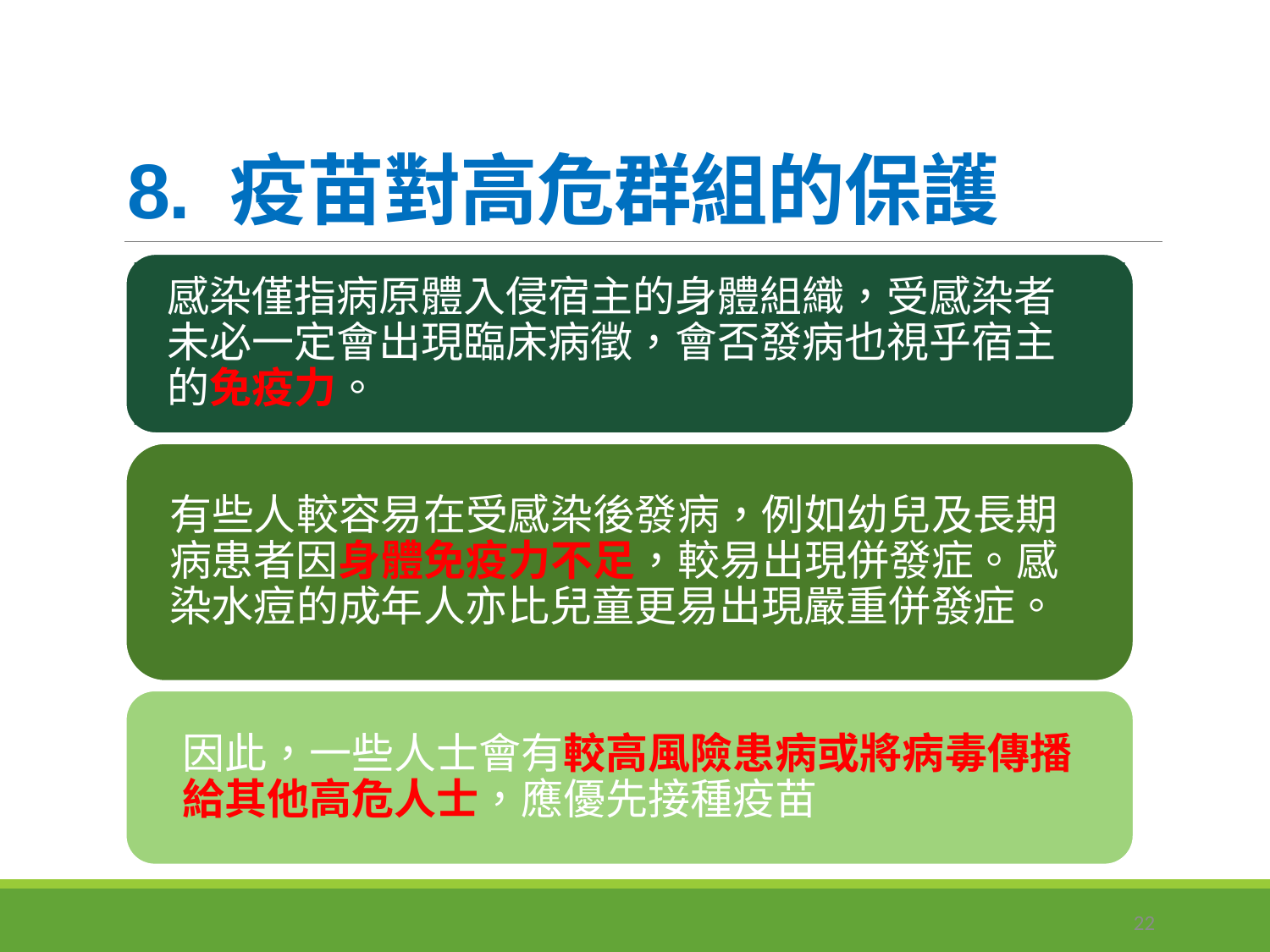

# 8. 疫苗對高危群組的保護

感染僅指病原體入侵宿主的身體組織，受感染者未必一定會出現臨床病徵，會否發病也視乎宿主的免疫力。

有些人較容易在受感染後發病，例如幼兒及長期病患者因身體免疫力不足，較易出現併發症。感染水痘的成年人亦比兒童更易出現嚴重併發症。

因此，一些人士會有較高風險患病或將病毒傳播給其他高危人士，應優先接種疫苗
22